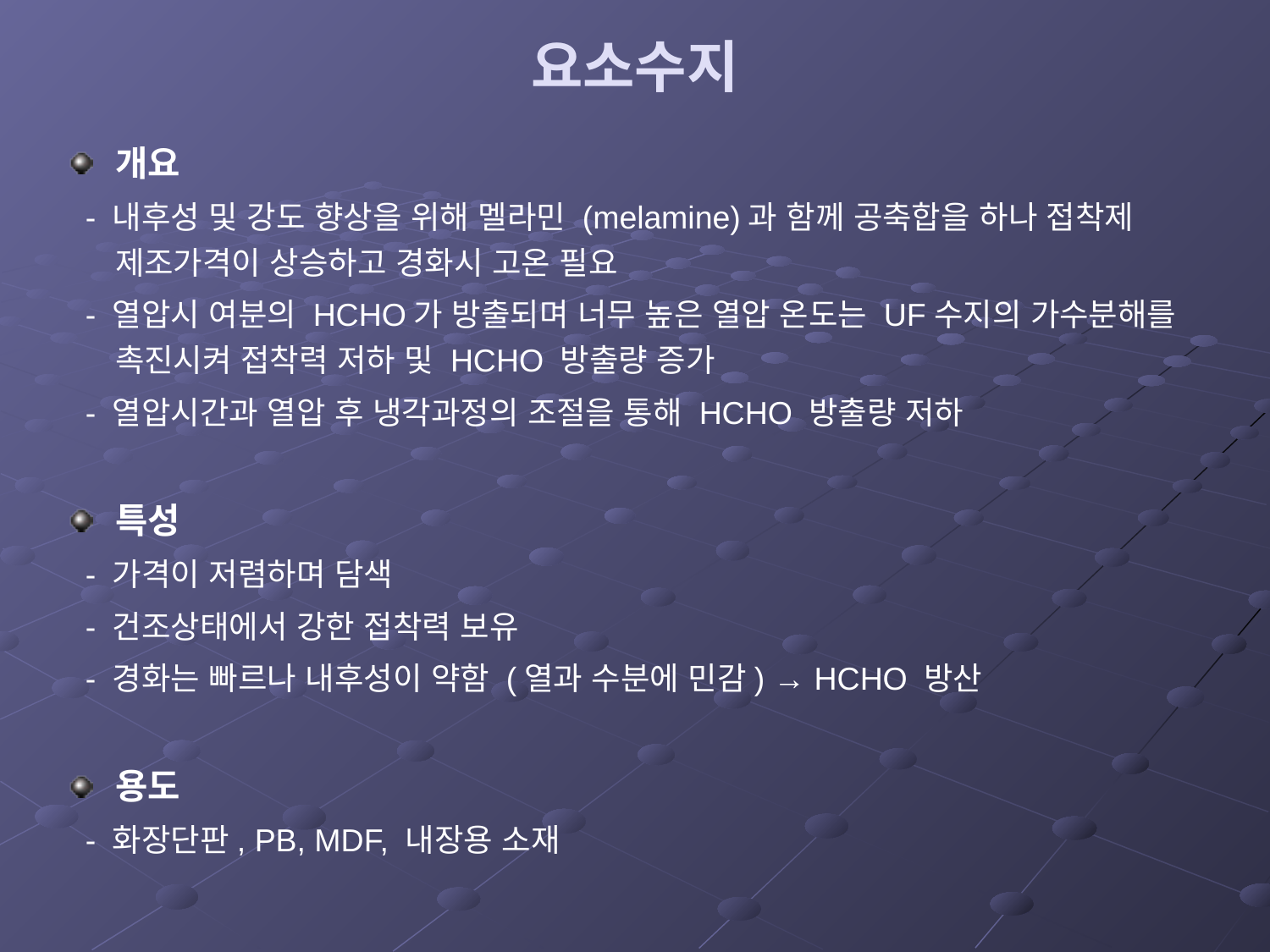

# 요소수지
개요
  - 내후성 및 강도 향상을 위해 멜라민 (melamine)과 함께 공축합을 하나 접착제 제조가격이 상승하고 경화시 고온 필요
  - 열압시 여분의 HCHO가 방출되며 너무 높은 열압 온도는 UF수지의 가수분해를 촉진시켜 접착력 저하 및 HCHO 방출량 증가
  - 열압시간과 열압 후 냉각과정의 조절을 통해 HCHO 방출량 저하

특성
  - 가격이 저렴하며 담색
  - 건조상태에서 강한 접착력 보유
  - 경화는 빠르나 내후성이 약함 (열과 수분에 민감) → HCHO 방산

용도
  - 화장단판, PB, MDF, 내장용 소재